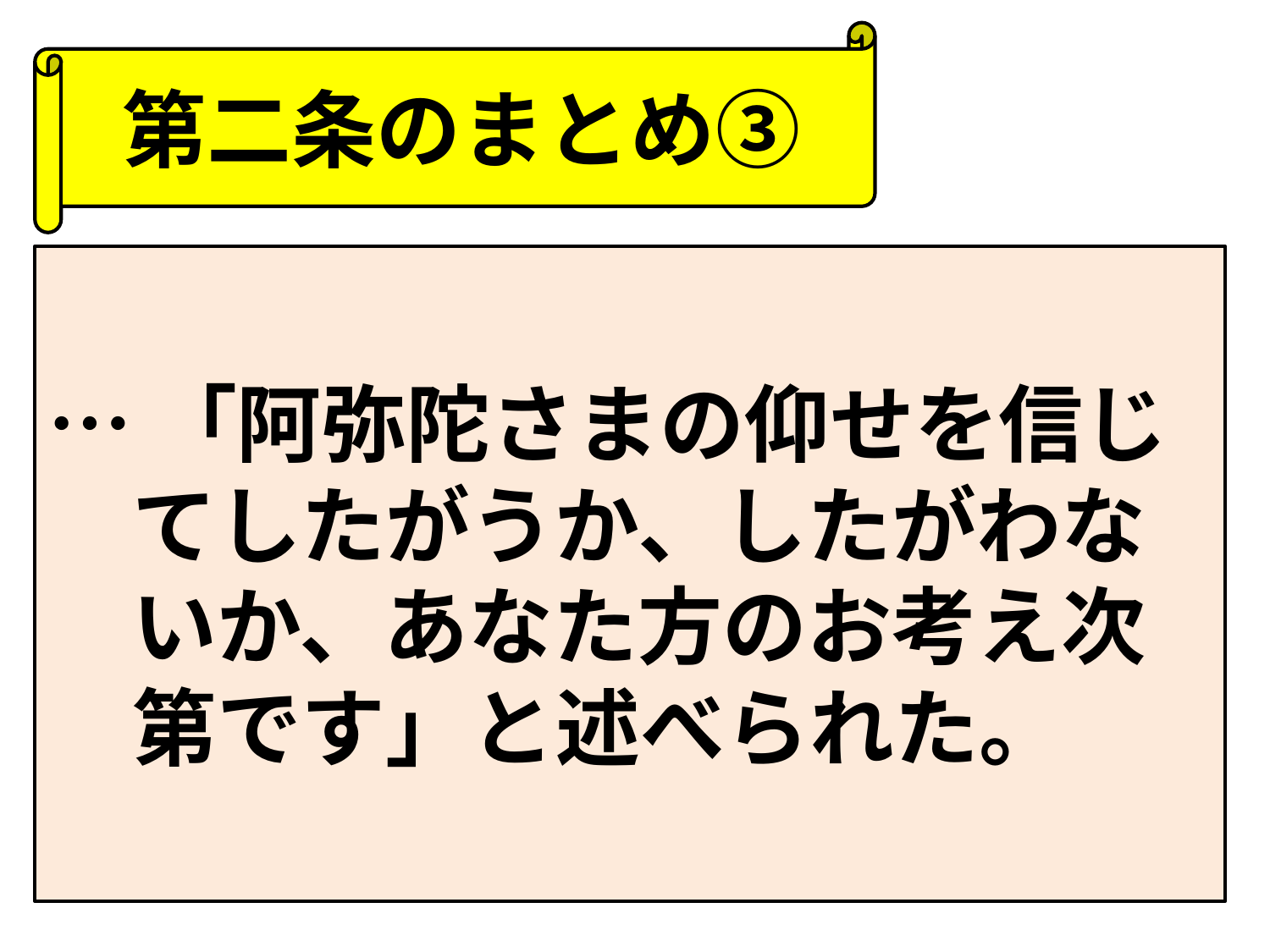

第二条のまとめ③
…「阿弥陀さまの仰せを信じ
　てしたがうか、したがわな
　いか、あなた方のお考え次
　第です」と述べられた。